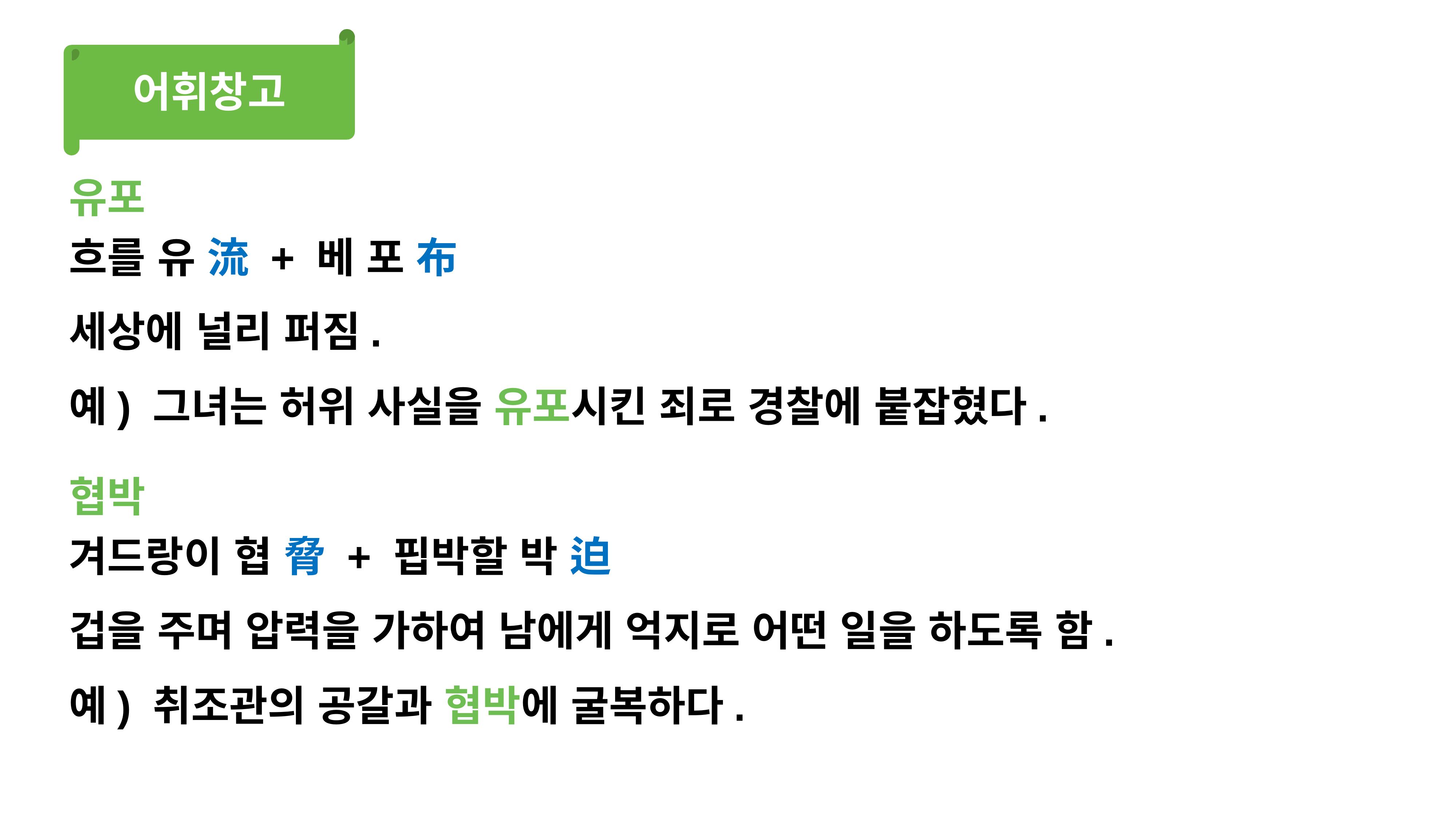

어휘창고
유포
흐를 유 流 + 베 포 布
세상에 널리 퍼짐.
예) 그녀는 허위 사실을 유포시킨 죄로 경찰에 붙잡혔다.
협박
겨드랑이 협 脅 + 핍박할 박 迫
겁을 주며 압력을 가하여 남에게 억지로 어떤 일을 하도록 함.
예) 취조관의 공갈과 협박에 굴복하다.